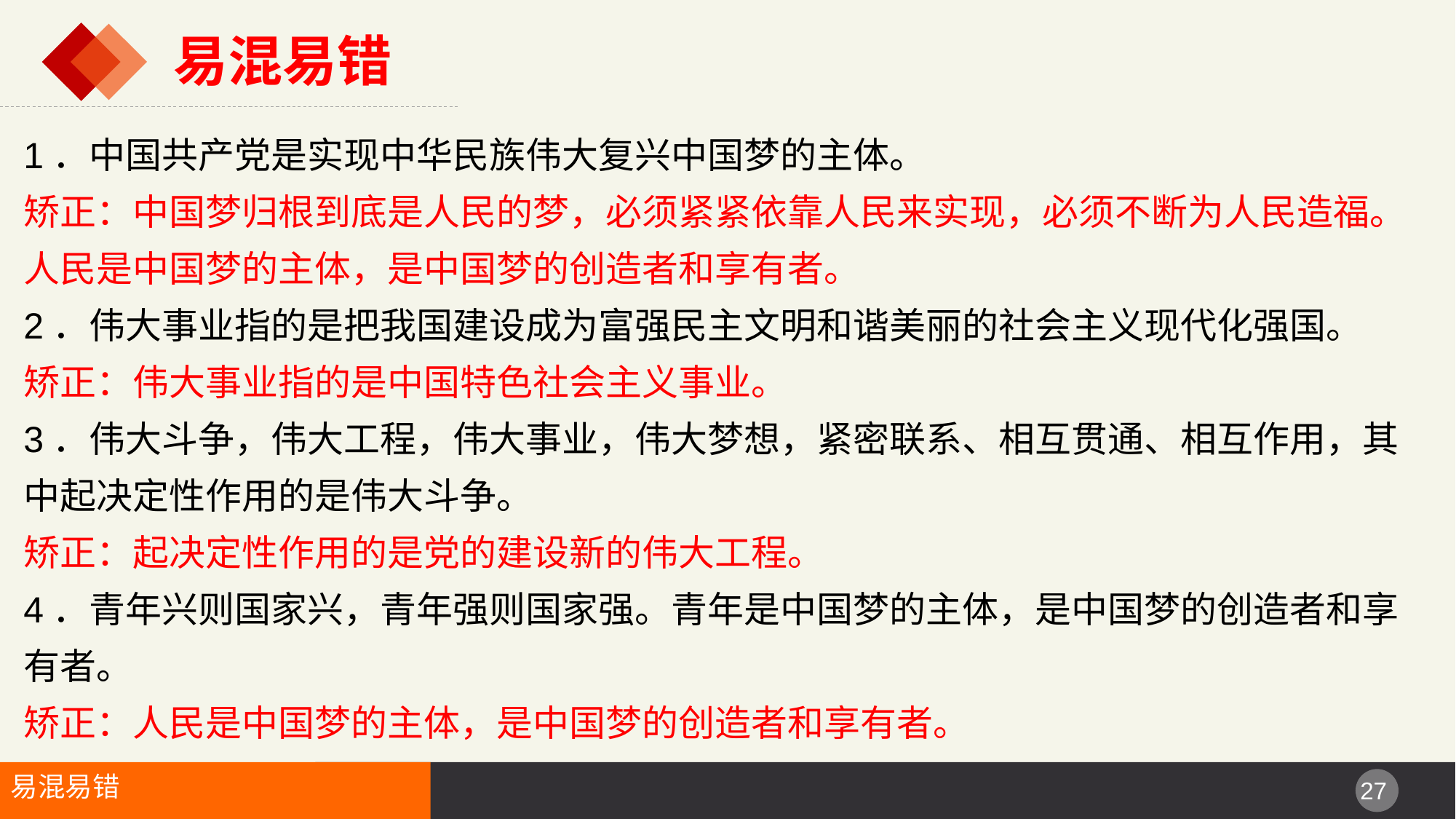

易混易错

1．中国共产党是实现中华民族伟大复兴中国梦的主体。
矫正：中国梦归根到底是人民的梦，必须紧紧依靠人民来实现，必须不断为人民造福。人民是中国梦的主体，是中国梦的创造者和享有者。
2．伟大事业指的是把我国建设成为富强民主文明和谐美丽的社会主义现代化强国。
矫正：伟大事业指的是中国特色社会主义事业。
3．伟大斗争，伟大工程，伟大事业，伟大梦想，紧密联系、相互贯通、相互作用，其中起决定性作用的是伟大斗争。
矫正：起决定性作用的是党的建设新的伟大工程。
4．青年兴则国家兴，青年强则国家强。青年是中国梦的主体，是中国梦的创造者和享有者。
矫正：人民是中国梦的主体，是中国梦的创造者和享有者。
易混易错